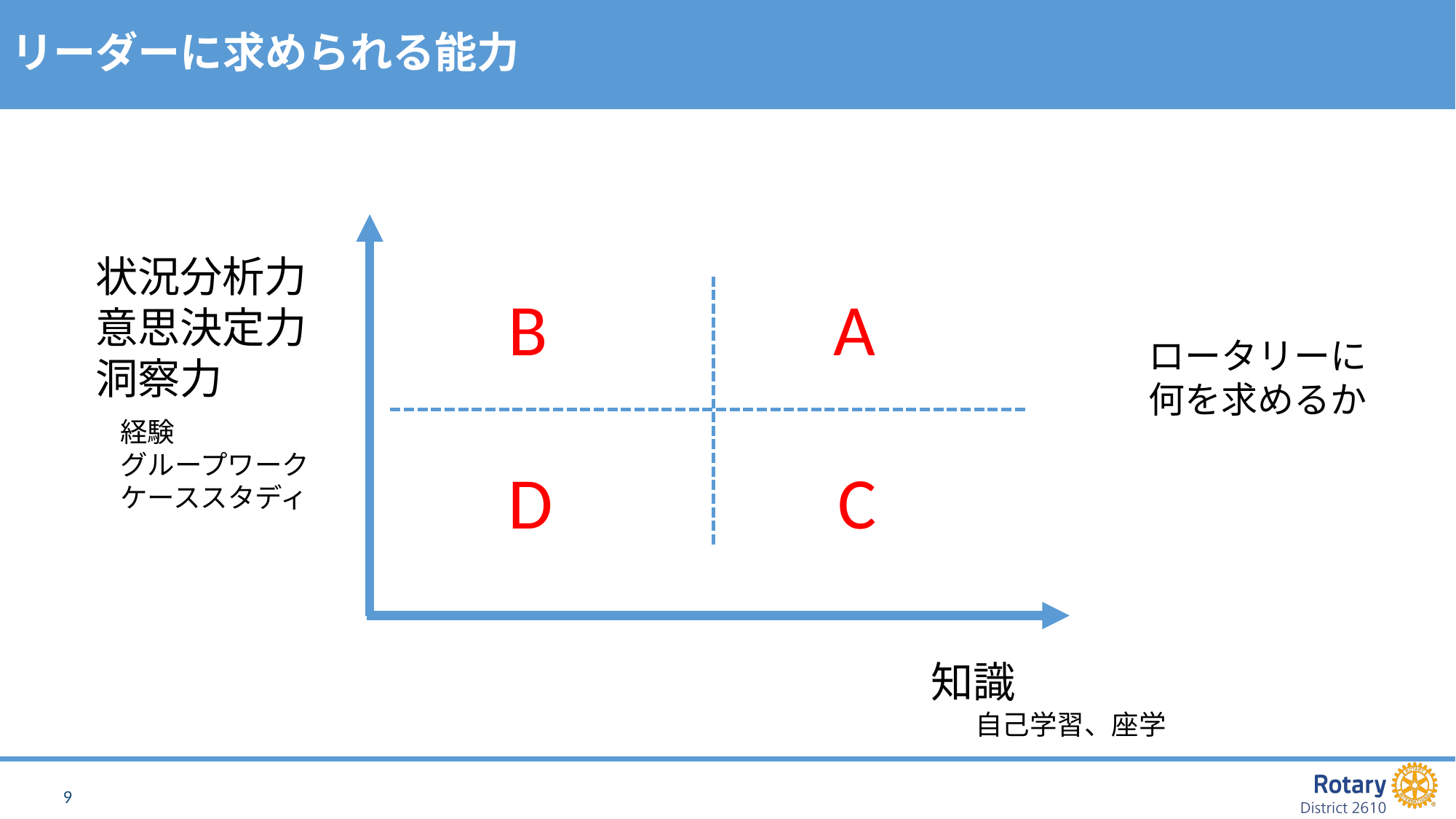

# リーダーに求められる能力
状況分析力
意思決定力
洞察力
B
A
ロータリーに
何を求めるか
経験
グループワーク
ケーススタディ
D
C
知識
自己学習、座学
9